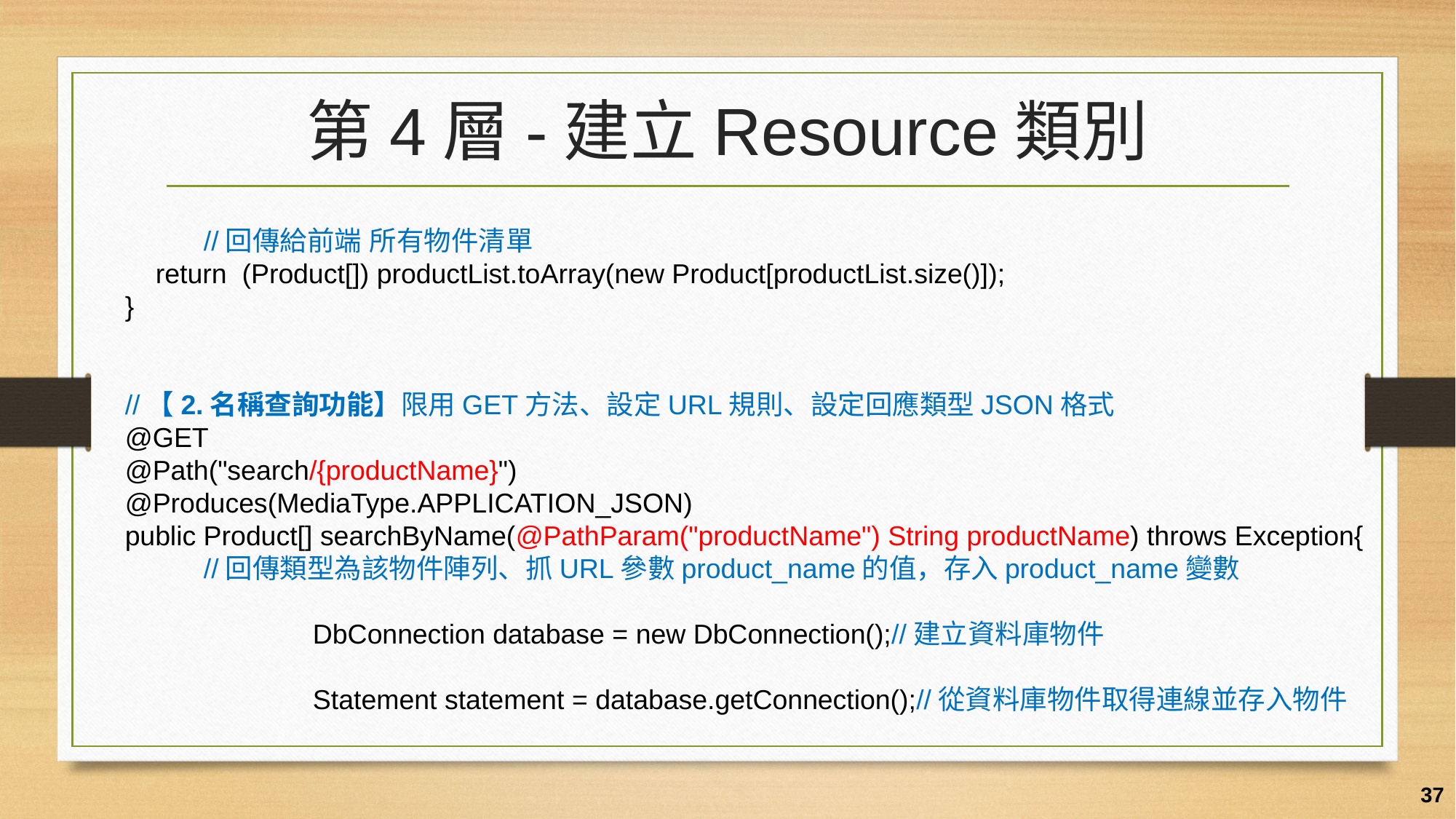

# 第4層-建立Resource類別
	//回傳給前端 所有物件清單
        return  (Product[]) productList.toArray(new Product[productList.size()]);
    }

    //【2.名稱查詢功能】限用GET方法、設定URL規則、設定回應類型JSON格式
    @GET
    @Path("search/{productName}")
    @Produces(MediaType.APPLICATION_JSON)
    public Product[] searchByName(@PathParam("productName") String productName) throws Exception{
	//回傳類型為該物件陣列、抓URL參數product_name的值，存入product_name變數

		DbConnection database = new DbConnection();//建立資料庫物件

		Statement statement = database.getConnection();//從資料庫物件取得連線並存入物件

37